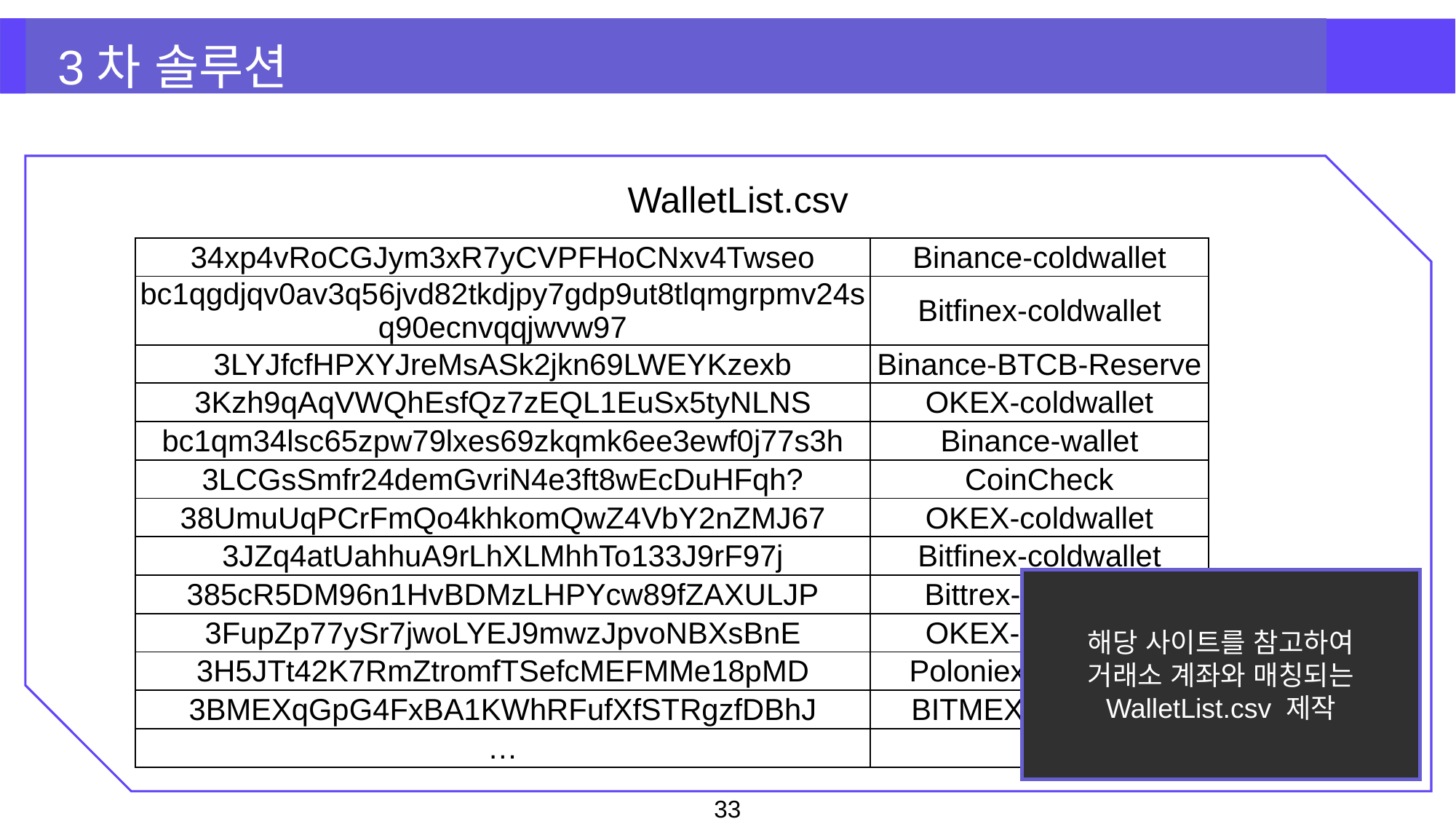

3차 솔루션

WalletList.csv
| 34xp4vRoCGJym3xR7yCVPFHoCNxv4Twseo | Binance-coldwallet |
| --- | --- |
| bc1qgdjqv0av3q56jvd82tkdjpy7gdp9ut8tlqmgrpmv24sq90ecnvqqjwvw97 | Bitfinex-coldwallet |
| 3LYJfcfHPXYJreMsASk2jkn69LWEYKzexb | Binance-BTCB-Reserve |
| 3Kzh9qAqVWQhEsfQz7zEQL1EuSx5tyNLNS | OKEX-coldwallet |
| bc1qm34lsc65zpw79lxes69zkqmk6ee3ewf0j77s3h | Binance-wallet |
| 3LCGsSmfr24demGvriN4e3ft8wEcDuHFqh? | CoinCheck |
| 38UmuUqPCrFmQo4khkomQwZ4VbY2nZMJ67 | OKEX-coldwallet |
| 3JZq4atUahhuA9rLhXLMhhTo133J9rF97j | Bitfinex-coldwallet |
| 385cR5DM96n1HvBDMzLHPYcw89fZAXULJP | Bittrex-coldwallet |
| 3FupZp77ySr7jwoLYEJ9mwzJpvoNBXsBnE | OKEX-coldwallet |
| 3H5JTt42K7RmZtromfTSefcMEFMMe18pMD | Poloniex-coldwallet |
| 3BMEXqGpG4FxBA1KWhRFufXfSTRgzfDBhJ | BITMEX-coldwallet |
| … | … |
해당 사이트를 참고하여
거래소 계좌와 매칭되는
WalletList.csv 제작
33